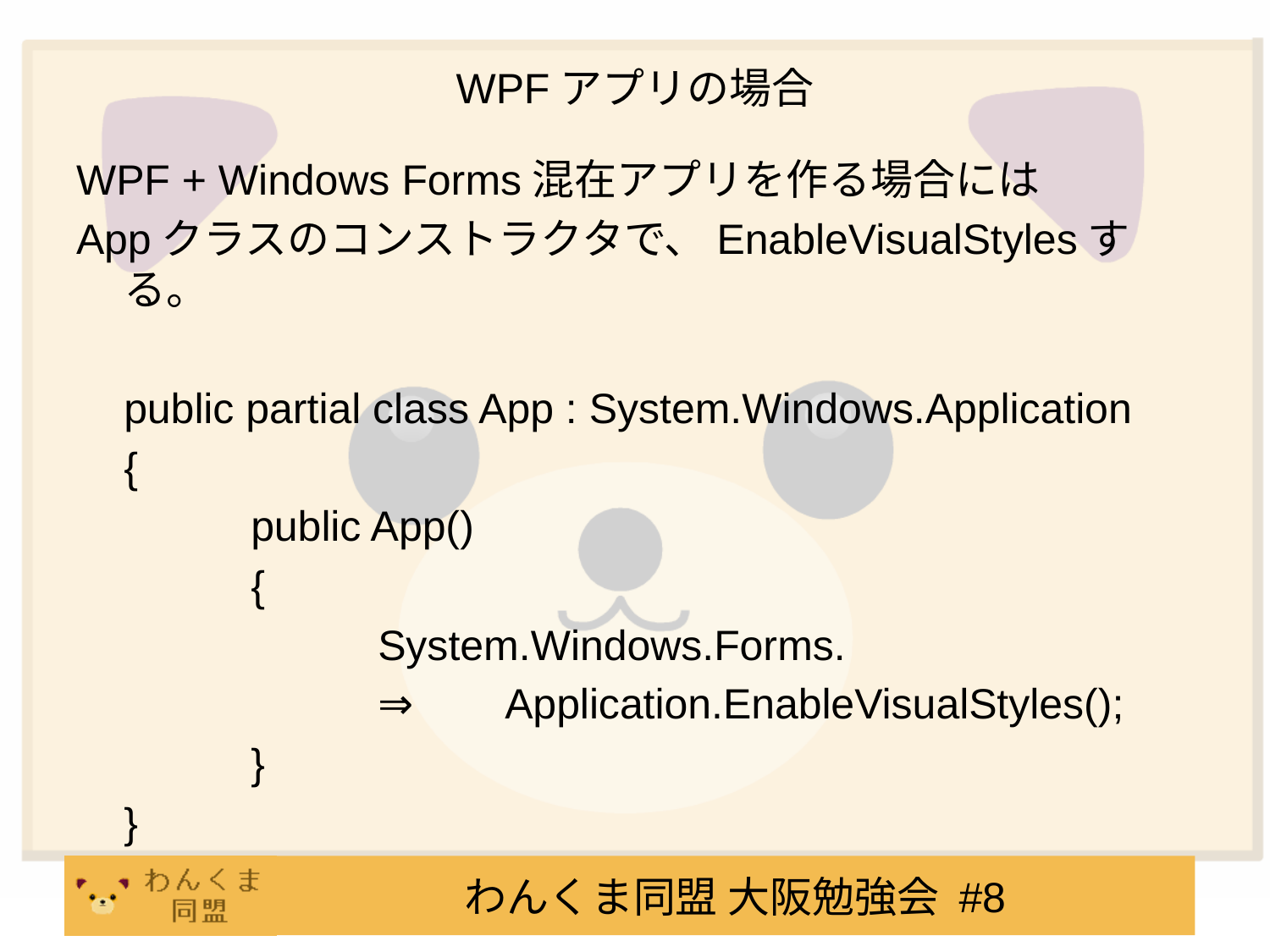

# WPFアプリの場合
WPF + Windows Forms混在アプリを作る場合には
Appクラスのコンストラクタで、EnableVisualStylesする。

	public partial class App : System.Windows.Application
	{
		public App()
		{
			System.Windows.Forms.
			⇒	Application.EnableVisualStyles();
		}
	}